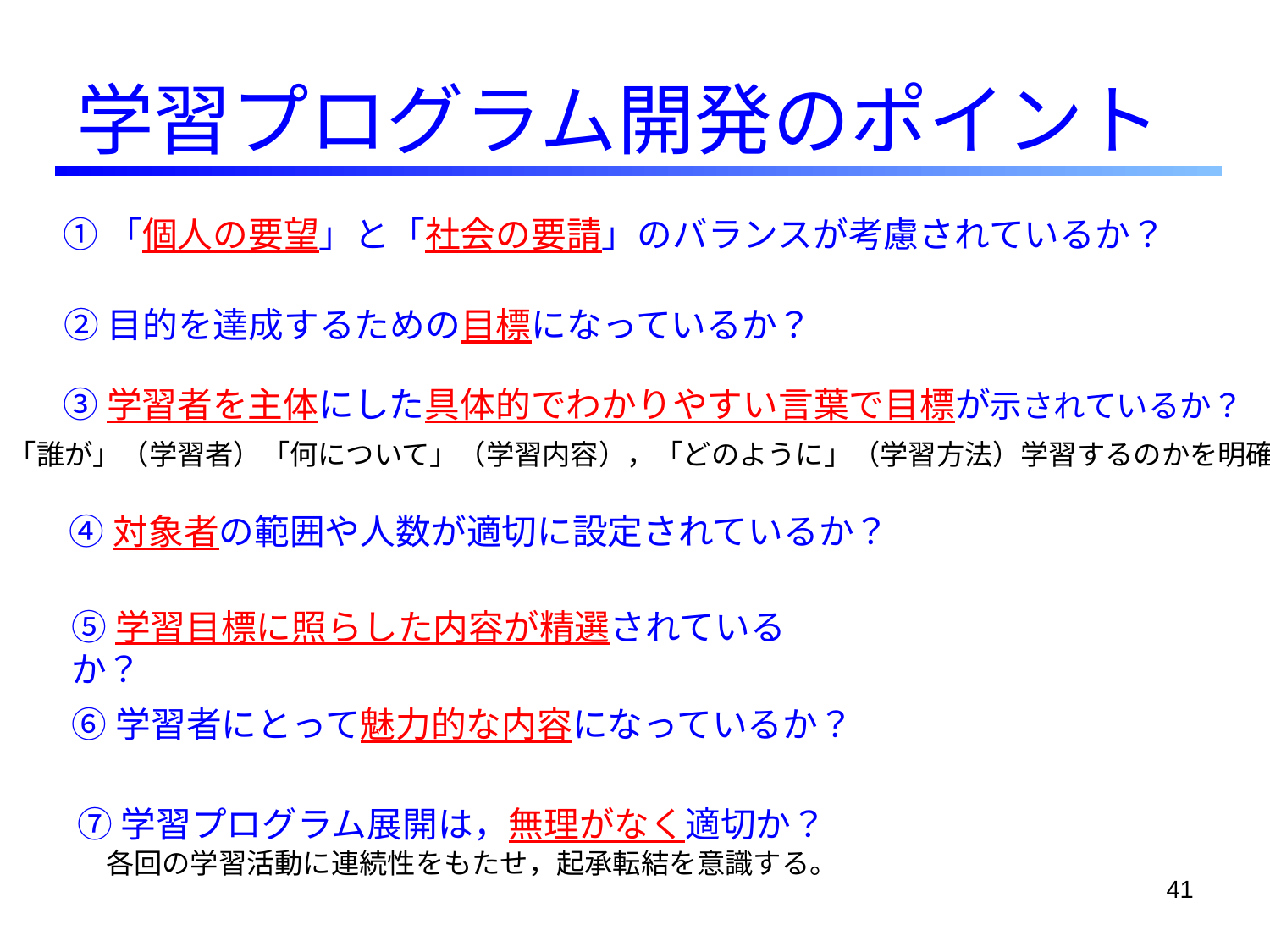

# 学習プログラム開発のポイント

①「個人の要望」と「社会の要請」のバランスが考慮されているか？
②目的を達成するための目標になっているか？
③学習者を主体にした具体的でわかりやすい言葉で目標が示されているか？
「誰が」（学習者）「何について」（学習内容），「どのように」（学習方法）学習するのかを明確に。
④対象者の範囲や人数が適切に設定されているか？
⑤学習目標に照らした内容が精選されているか？
⑥学習者にとって魅力的な内容になっているか？
⑦学習プログラム展開は，無理がなく適切か？
各回の学習活動に連続性をもたせ，起承転結を意識する。
41